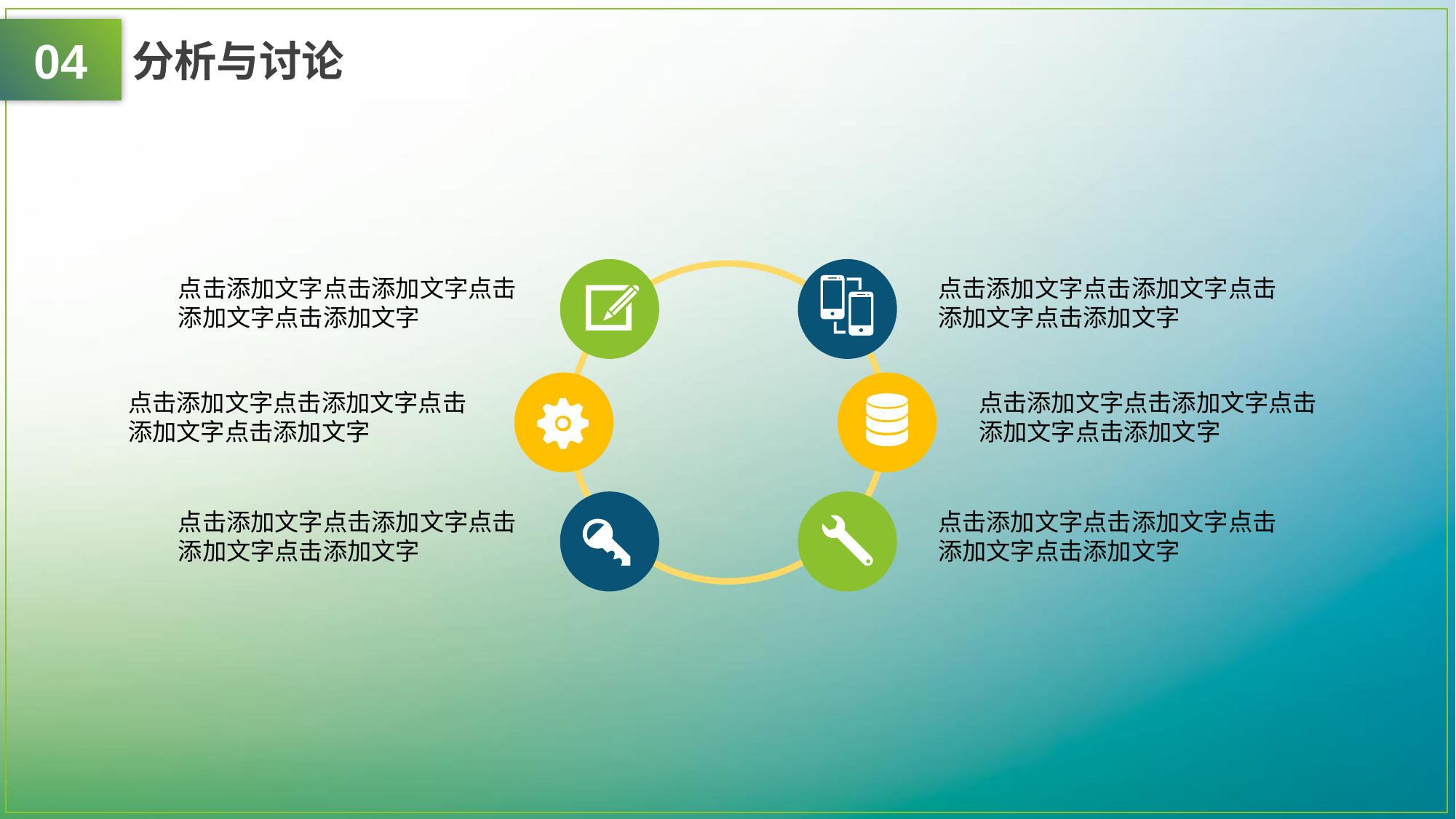

04
分析与讨论

点击添加文字点击添加文字点击添加文字点击添加文字
点击添加文字点击添加文字点击添加文字点击添加文字

点击添加文字点击添加文字点击添加文字点击添加文字
点击添加文字点击添加文字点击添加文字点击添加文字

点击添加文字点击添加文字点击添加文字点击添加文字
点击添加文字点击添加文字点击添加文字点击添加文字